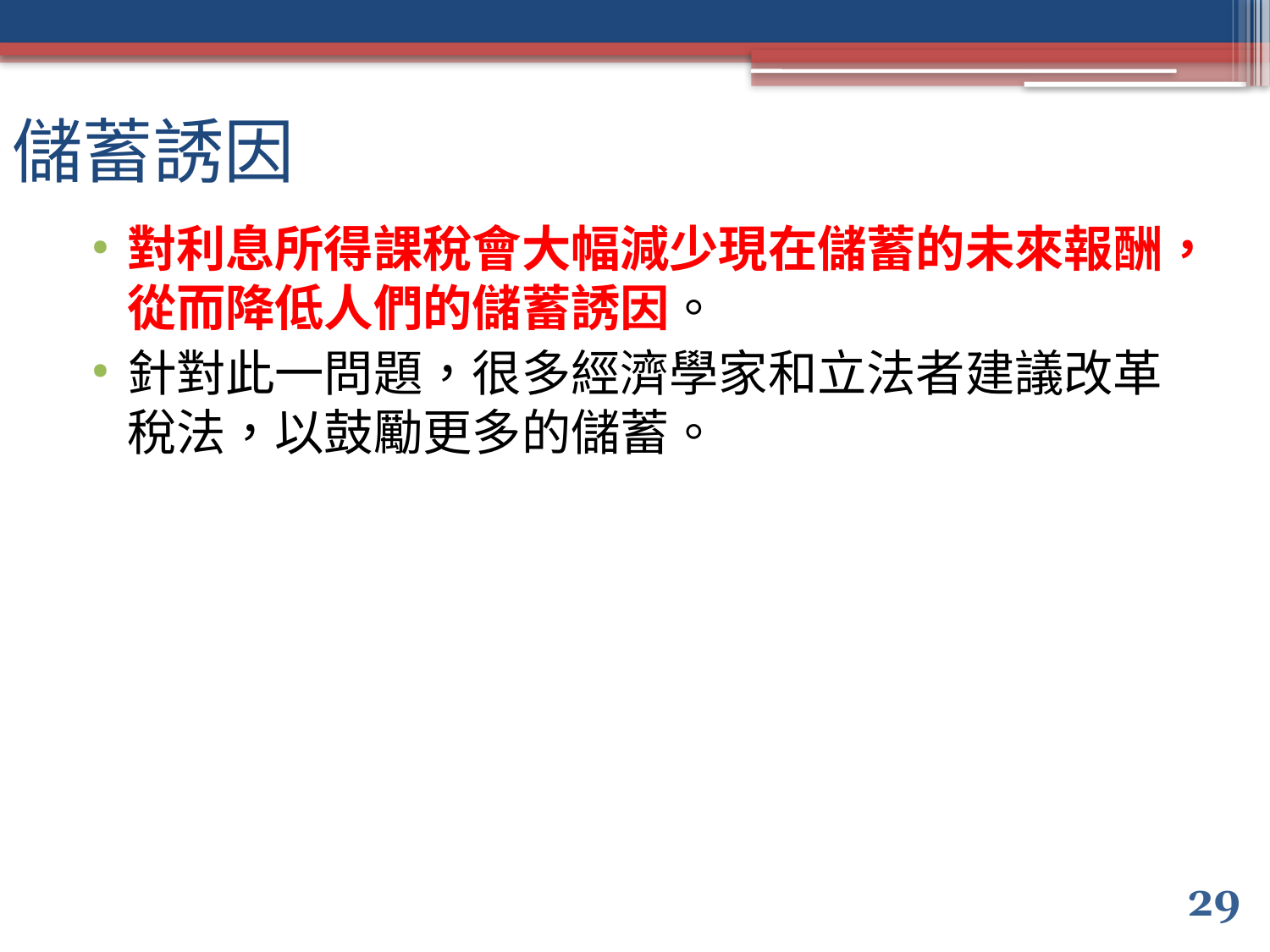

# 儲蓄誘因
對利息所得課稅會大幅減少現在儲蓄的未來報酬，從而降低人們的儲蓄誘因。
針對此一問題，很多經濟學家和立法者建議改革稅法，以鼓勵更多的儲蓄。
29